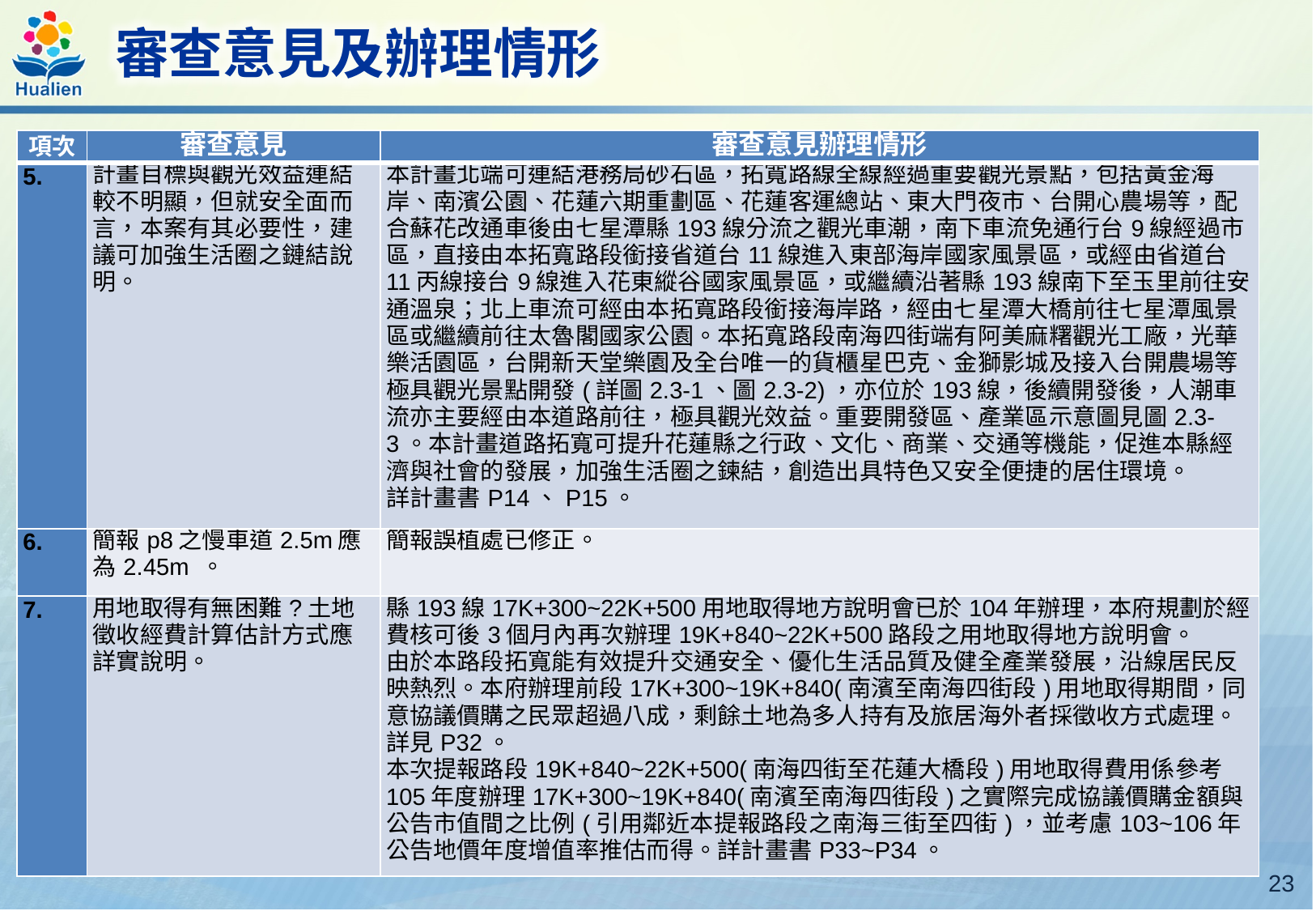

審查意見及辦理情形
| 項次 | 審查意見 | 審查意見辦理情形 |
| --- | --- | --- |
| 5. | 計畫目標與觀光效益連結較不明顯，但就安全面而言，本案有其必要性，建議可加強生活圈之鏈結說明。 | 本計畫北端可連結港務局砂石區，拓寬路線全線經過重要觀光景點，包括黃金海岸、南濱公園、花蓮六期重劃區、花蓮客運總站、東大門夜市、台開心農場等，配合蘇花改通車後由七星潭縣193線分流之觀光車潮，南下車流免通行台9線經過市區，直接由本拓寬路段銜接省道台11線進入東部海岸國家風景區，或經由省道台11丙線接台9線進入花東縱谷國家風景區，或繼續沿著縣193線南下至玉里前往安通溫泉；北上車流可經由本拓寬路段銜接海岸路，經由七星潭大橋前往七星潭風景區或繼續前往太魯閣國家公園。本拓寬路段南海四街端有阿美麻糬觀光工廠，光華樂活園區，台開新天堂樂園及全台唯一的貨櫃星巴克、金獅影城及接入台開農場等極具觀光景點開發(詳圖2.3-1、圖2.3-2)，亦位於193線，後續開發後，人潮車流亦主要經由本道路前往，極具觀光效益。重要開發區、產業區示意圖見圖2.3-3。本計畫道路拓寬可提升花蓮縣之行政、文化、商業、交通等機能，促進本縣經濟與社會的發展，加強生活圈之鍊結，創造出具特色又安全便捷的居住環境。 詳計畫書P14、P15。 |
| 6. | 簡報p8之慢車道2.5m應為2.45m 。 | 簡報誤植處已修正。 |
| 7. | 用地取得有無困難?土地徵收經費計算估計方式應詳實說明。 | 縣193線17K+300~22K+500用地取得地方說明會已於104年辦理，本府規劃於經費核可後3個月內再次辦理19K+840~22K+500路段之用地取得地方說明會。 由於本路段拓寬能有效提升交通安全、優化生活品質及健全產業發展，沿線居民反映熱烈。本府辦理前段17K+300~19K+840(南濱至南海四街段)用地取得期間，同意協議價購之民眾超過八成，剩餘土地為多人持有及旅居海外者採徵收方式處理。詳見P32。 本次提報路段19K+840~22K+500(南海四街至花蓮大橋段)用地取得費用係參考105年度辦理17K+300~19K+840(南濱至南海四街段)之實際完成協議價購金額與公告市值間之比例(引用鄰近本提報路段之南海三街至四街)，並考慮103~106年公告地價年度增值率推估而得。詳計畫書P33~P34。 |
23